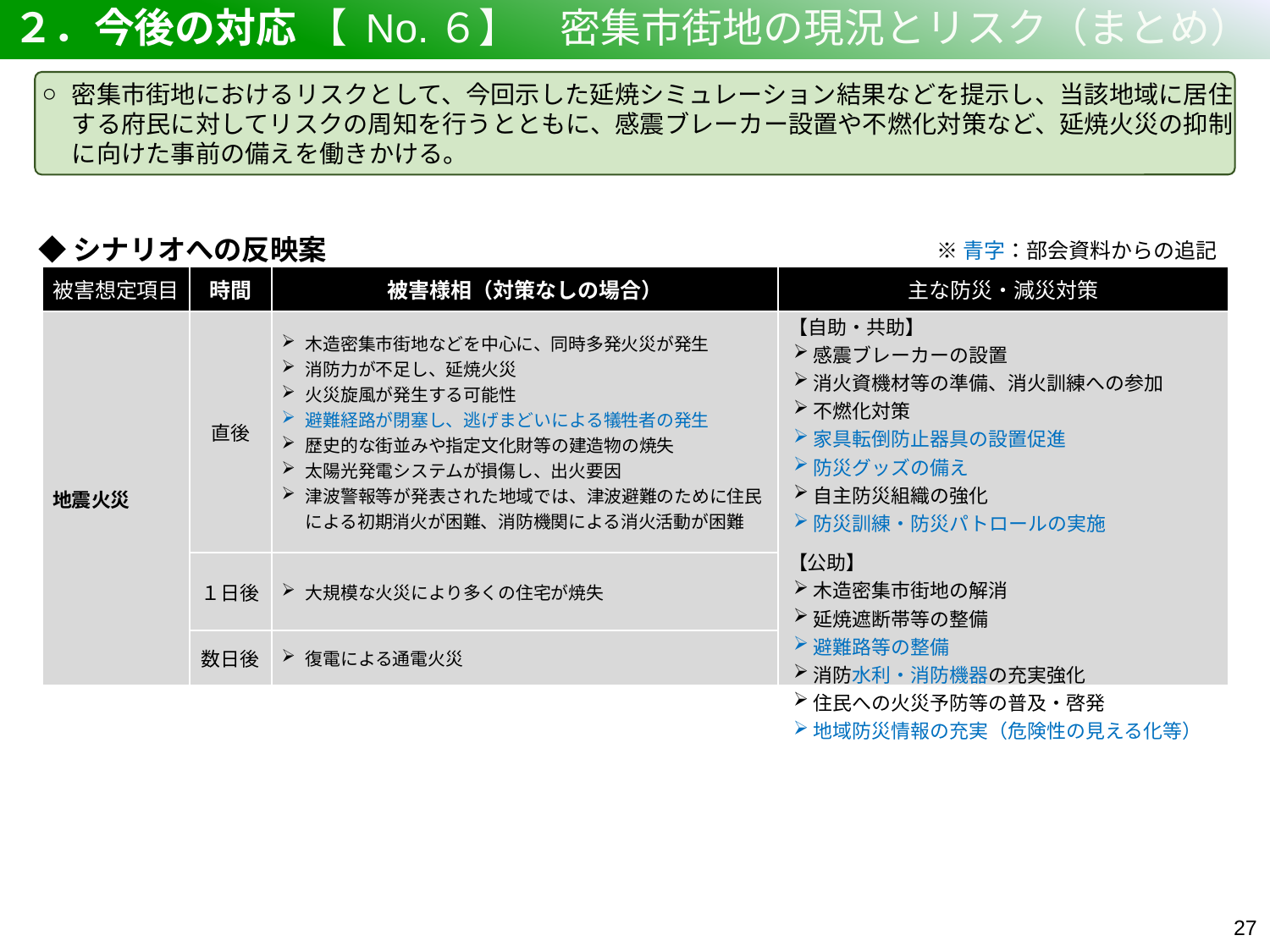

# ２．今後の対応 【 No.６】　密集市街地の現況とリスク（まとめ）
密集市街地におけるリスクとして、今回示した延焼シミュレーション結果などを提示し、居住する府民に対してリスク周知を行うとともに、感震ブレーカーの設置や不燃化対策などの事前の備えを働きかける。
密集市街地におけるリスクとして、今回示した延焼シミュレーション結果などを提示し、当該地域に居住する府民に対してリスクの周知を行うとともに、感震ブレーカー設置や不燃化対策など、延焼火災の抑制に向けた事前の備えを働きかける。
◆シナリオへの反映案
※青字：部会資料からの追記案
| 被害想定項目 | 時間 | 被害様相（対策なしの場合） | 主な防災・減災対策 |
| --- | --- | --- | --- |
| 地震火災 | 直後 | 木造密集市街地などを中心に、同時多発火災が発生 消防力が不足し、延焼火災 火災旋風が発生する可能性 避難経路が閉塞し、逃げまどいによる犠牲者の発生 歴史的な街並みや指定文化財等の建造物の焼失 太陽光発電システムが損傷し、出火要因 津波警報等が発表された地域では、津波避難のために住民による初期消火が困難、消防機関による消火活動が困難 | 【自助・共助】 感震ブレーカーの設置 消火資機材等の準備、消火訓練への参加 不燃化対策 家具転倒防止器具の設置促進 防災グッズの備え 自主防災組織の強化 防災訓練・防災パトロールの実施 【公助】 木造密集市街地の解消 延焼遮断帯等の整備 避難路等の整備 消防水利・消防機器の充実強化 住民への火災予防等の普及・啓発 地域防災情報の充実（危険性の見える化等） |
|  | １日後 | 大規模な火災により多くの住宅が焼失 |  |
|  | 数日後 | 復電による通電火災 |  |
27